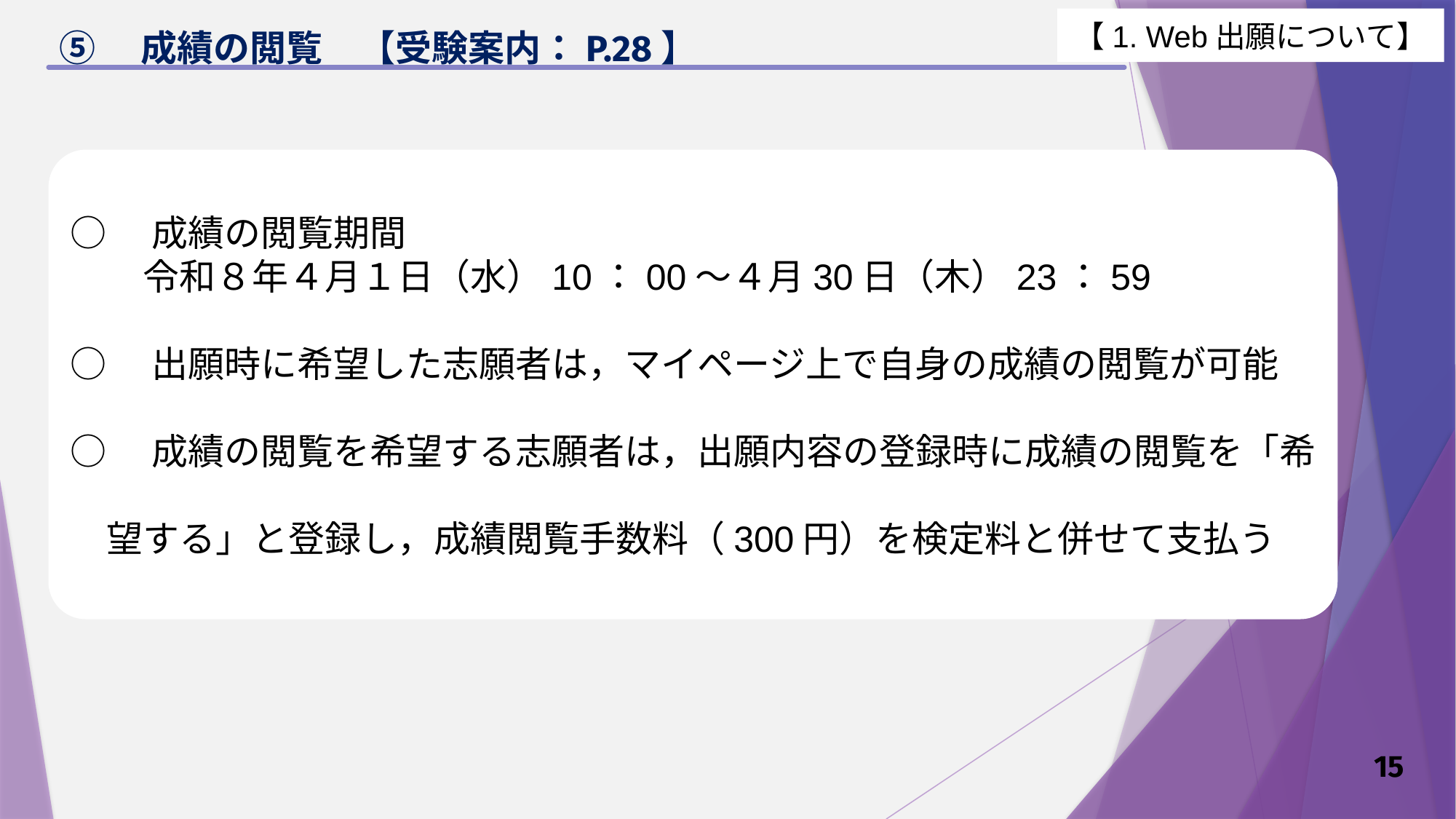

【1. Web出願について】
# ⑤　成績の閲覧　【受験案内：P.28】

○　成績の閲覧期間
　　令和８年４月１日（水）10：00～４月30日（木）23：59

○　出願時に希望した志願者は，マイページ上で自身の成績の閲覧が可能

○　成績の閲覧を希望する志願者は，出願内容の登録時に成績の閲覧を「希　
　望する」と登録し，成績閲覧手数料（300円）を検定料と併せて支払う

15